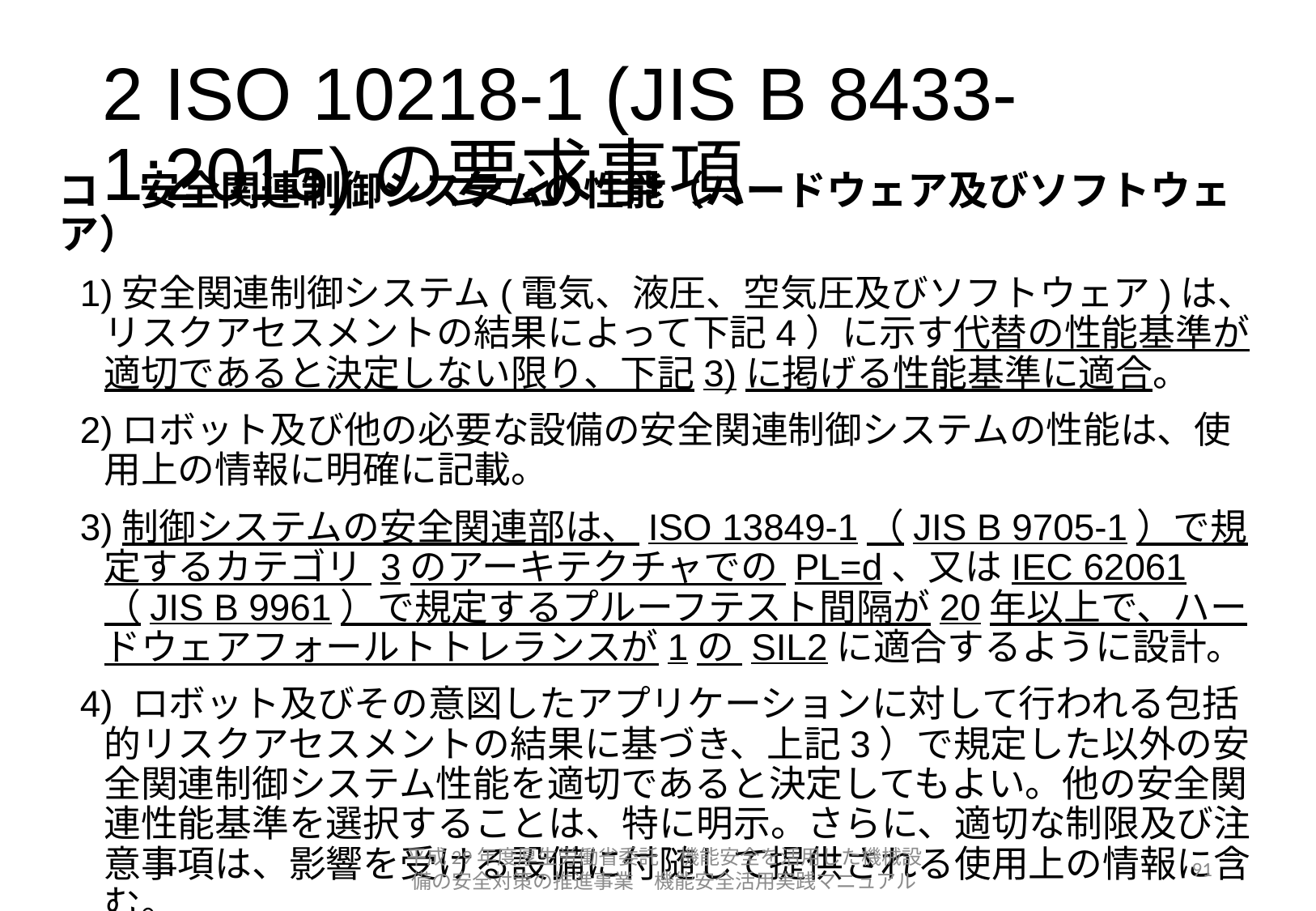

# 2 ISO 10218-1 (JIS B 8433-1:2015)の要求事項
コ　安全関連制御システムの性能（ハードウェア及びソフトウェア）
1)安全関連制御システム(電気、液圧、空気圧及びソフトウェア)は、リスクアセスメントの結果によって下記4）に示す代替の性能基準が適切であると決定しない限り、下記3)に掲げる性能基準に適合。
2)ロボット及び他の必要な設備の安全関連制御システムの性能は、使用上の情報に明確に記載。
3)制御システムの安全関連部は、ISO 13849-1（JIS B 9705-1）で規定するカテゴリ 3のアーキテクチャでの PL=d、又はIEC 62061（JIS B 9961）で規定するプルーフテスト間隔が20年以上で、ハードウェアフォールトトレランスが1の SIL2に適合するように設計。
4) ロボット及びその意図したアプリケーションに対して行われる包括的リスクアセスメントの結果に基づき、上記3）で規定した以外の安全関連制御システム性能を適切であると決定してもよい。他の安全関連性能基準を選択することは、特に明示。さらに、適切な制限及び注意事項は、影響を受ける設備に付随して提供される使用上の情報に含む。
平成29年度厚生労働省委託　機能安全を活用した機械設備の安全対策の推進事業　機能安全活用実践マニュアル
91